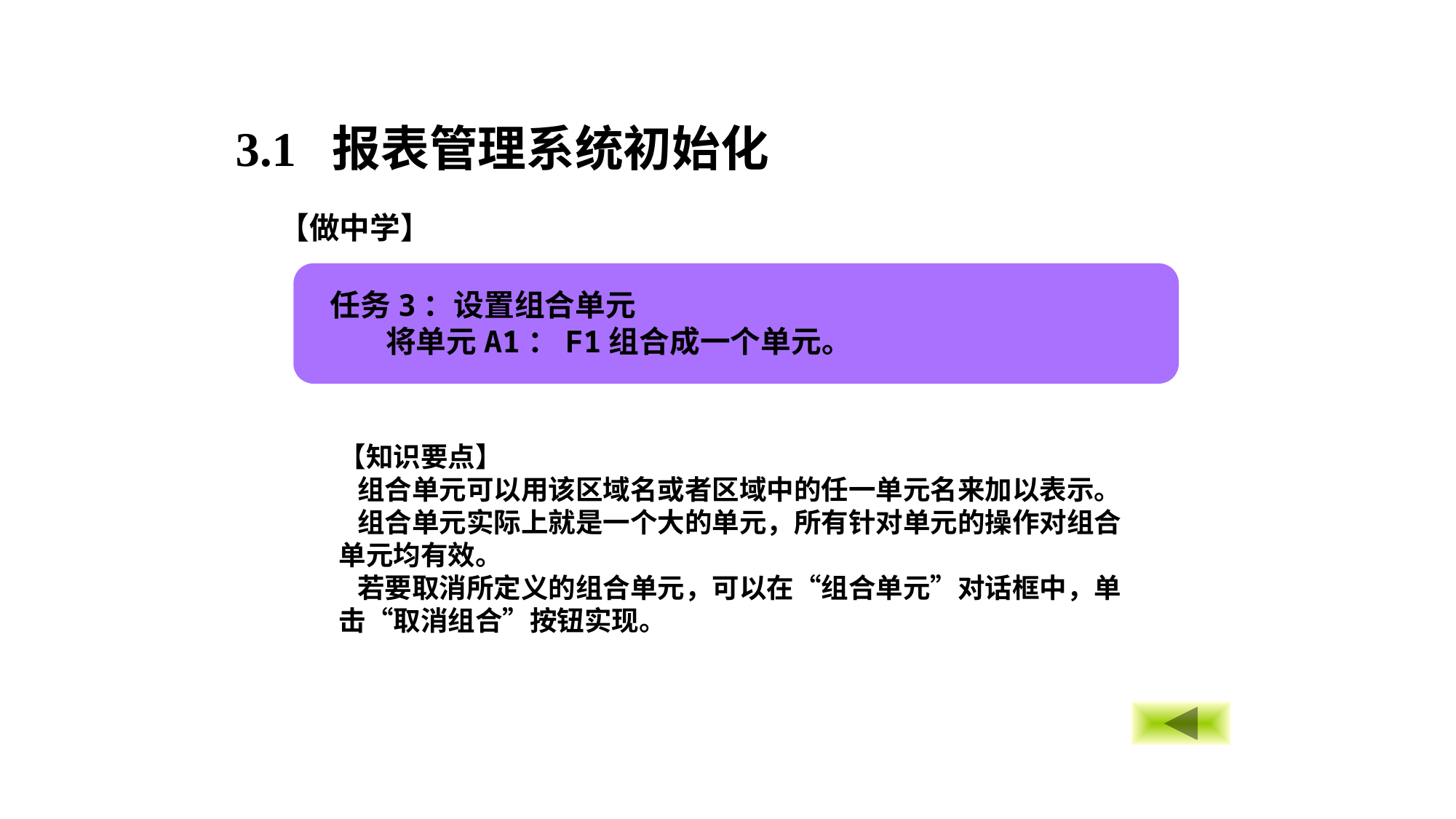

3.1  报表管理系统初始化
【做中学】

任务3：设置组合单元
       将单元A1：F1组合成一个单元。
【知识要点】
  组合单元可以用该区域名或者区域中的任一单元名来加以表示。
  组合单元实际上就是一个大的单元，所有针对单元的操作对组合单元均有效。
  若要取消所定义的组合单元，可以在“组合单元”对话框中，单击“取消组合”按钮实现。